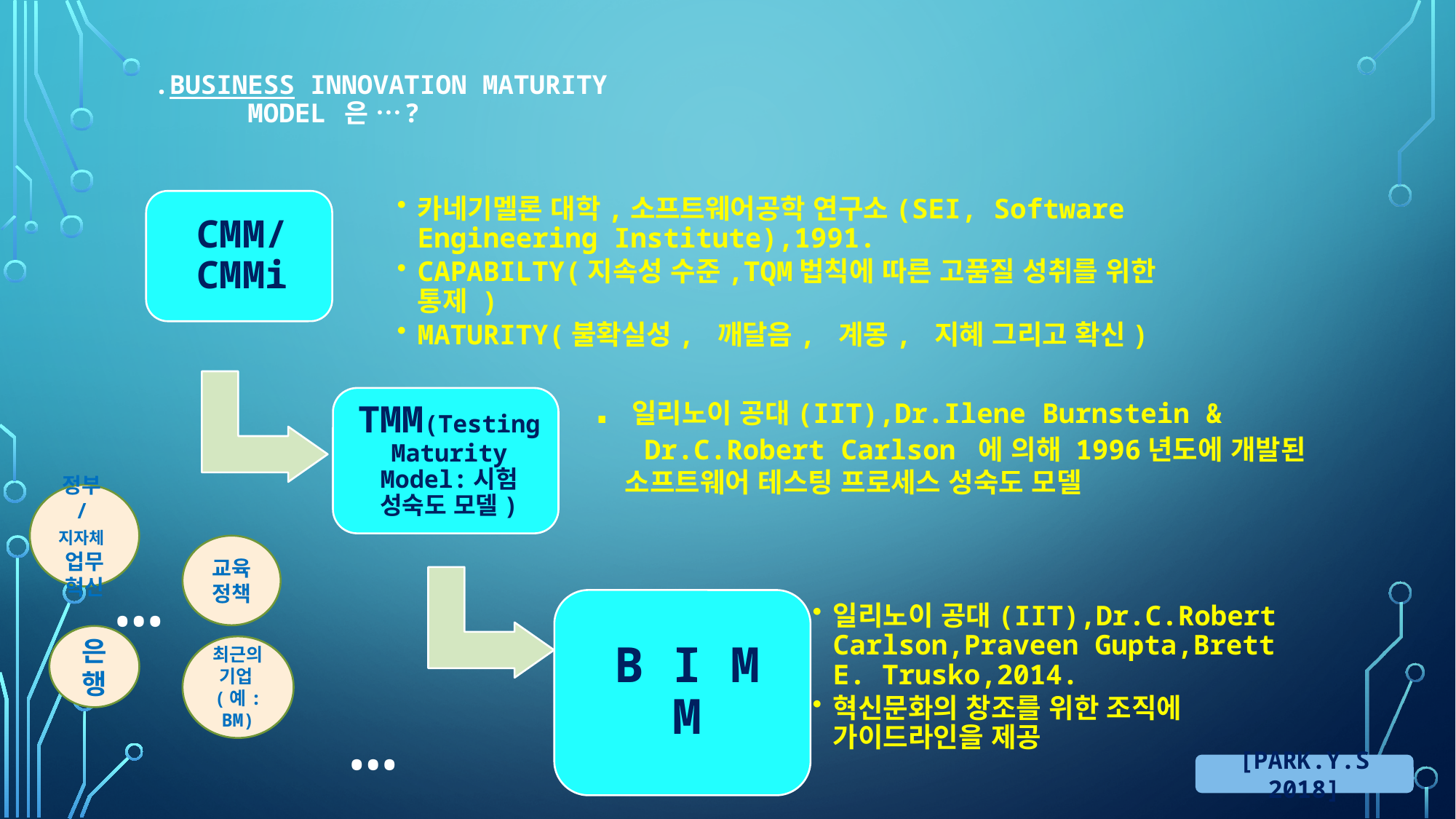

# .Business Innovation Maturity Model 은 …?
CMM/CMMi
카네기멜론 대학,소프트웨어공학 연구소(SEI, Software Engineering Institute),1991.
CAPABILTY(지속성 수준,TQM법칙에 따른 고품질 성취를 위한 통제 )
MATURITY(불확실성, 깨달음, 계몽, 지혜 그리고 확신)
TMM(Testing Maturity Model:시험 성숙도 모델)
B I M M
일리노이 공대(IIT),Dr.C.Robert Carlson,Praveen Gupta,Brett E. Trusko,2014.
혁신문화의 창조를 위한 조직에 가이드라인을 제공
. 일리노이 공대(IIT),Dr.Ilene Burnstein &
   Dr.C.Robert Carlson 에 의해 1996년도에 개발된
   소프트웨어 테스팅 프로세스 성숙도 모델
정부/지자체
업무혁신
교육정책
…
은행
최근의 기업(예:BM)
…
[PARK.Y.S 2018]